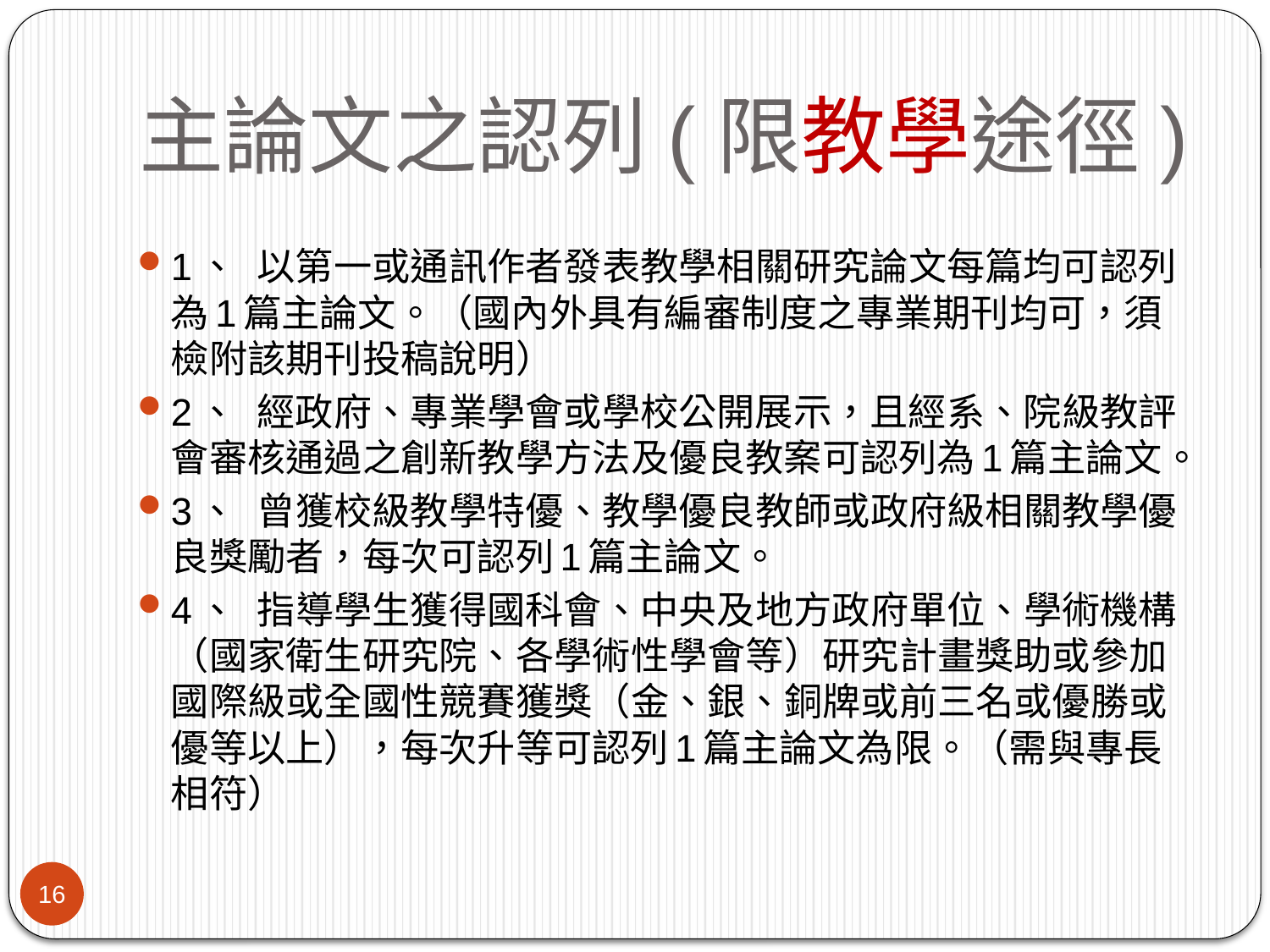

# 主論文之認列(限教學途徑)
1、	以第一或通訊作者發表教學相關研究論文每篇均可認列為1篇主論文。（國內外具有編審制度之專業期刊均可，須檢附該期刊投稿說明）
2、	經政府、專業學會或學校公開展示，且經系、院級教評會審核通過之創新教學方法及優良教案可認列為1篇主論文。
3、	曾獲校級教學特優、教學優良教師或政府級相關教學優良獎勵者，每次可認列1篇主論文。
4、	指導學生獲得國科會、中央及地方政府單位、學術機構（國家衛生研究院、各學術性學會等）研究計畫獎助或參加國際級或全國性競賽獲獎（金、銀、銅牌或前三名或優勝或優等以上），每次升等可認列1篇主論文為限。（需與專長相符）

16